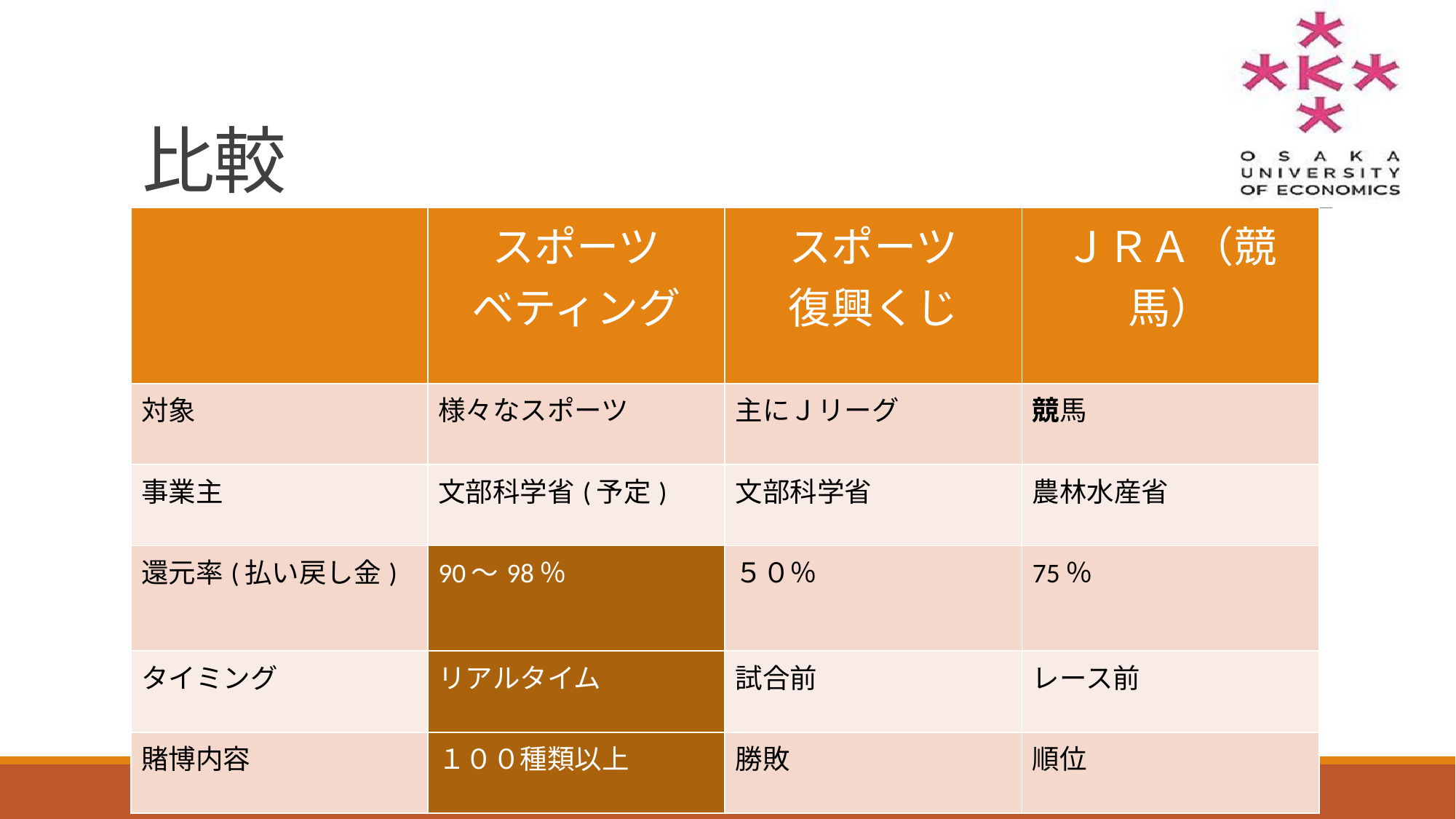

# 比較
|  | スポーツ ベティング | スポーツ 復興くじ | ＪＲＡ（競馬） |
| --- | --- | --- | --- |
| 対象 | 様々なスポーツ | 主にＪリーグ | 競馬 |
| 事業主 | 文部科学省(予定) | 文部科学省 | 農林水産省 |
| 還元率(払い戻し金) | 90～98％ | ５０％ | 75％ |
| タイミング | リアルタイム | 試合前 | レース前 |
| 賭博内容 | １００種類以上 | 勝敗 | 順位 |